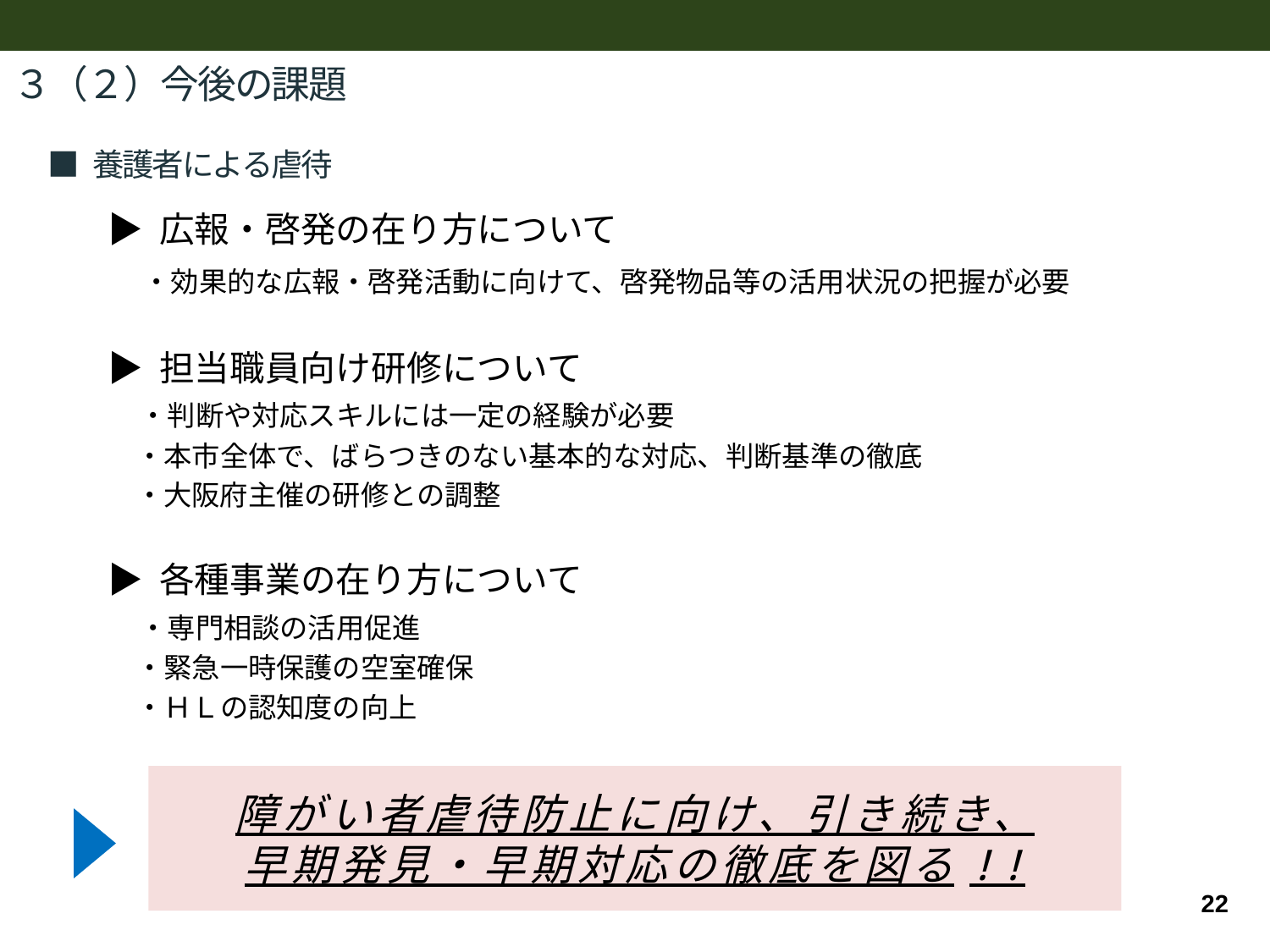

# ３（２）今後の課題
■ 養護者による虐待
▶ 広報・啓発の在り方について
　・効果的な広報・啓発活動に向けて、啓発物品等の活用状況の把握が必要

▶ 担当職員向け研修について
　・判断や対応スキルには一定の経験が必要
　・本市全体で、ばらつきのない基本的な対応、判断基準の徹底
　・大阪府主催の研修との調整

▶ 各種事業の在り方について
　・専門相談の活用促進
　・緊急一時保護の空室確保
　・ＨＬの認知度の向上
障がい者虐待防止に向け、引き続き、
早期発見・早期対応の徹底を図る!!

22